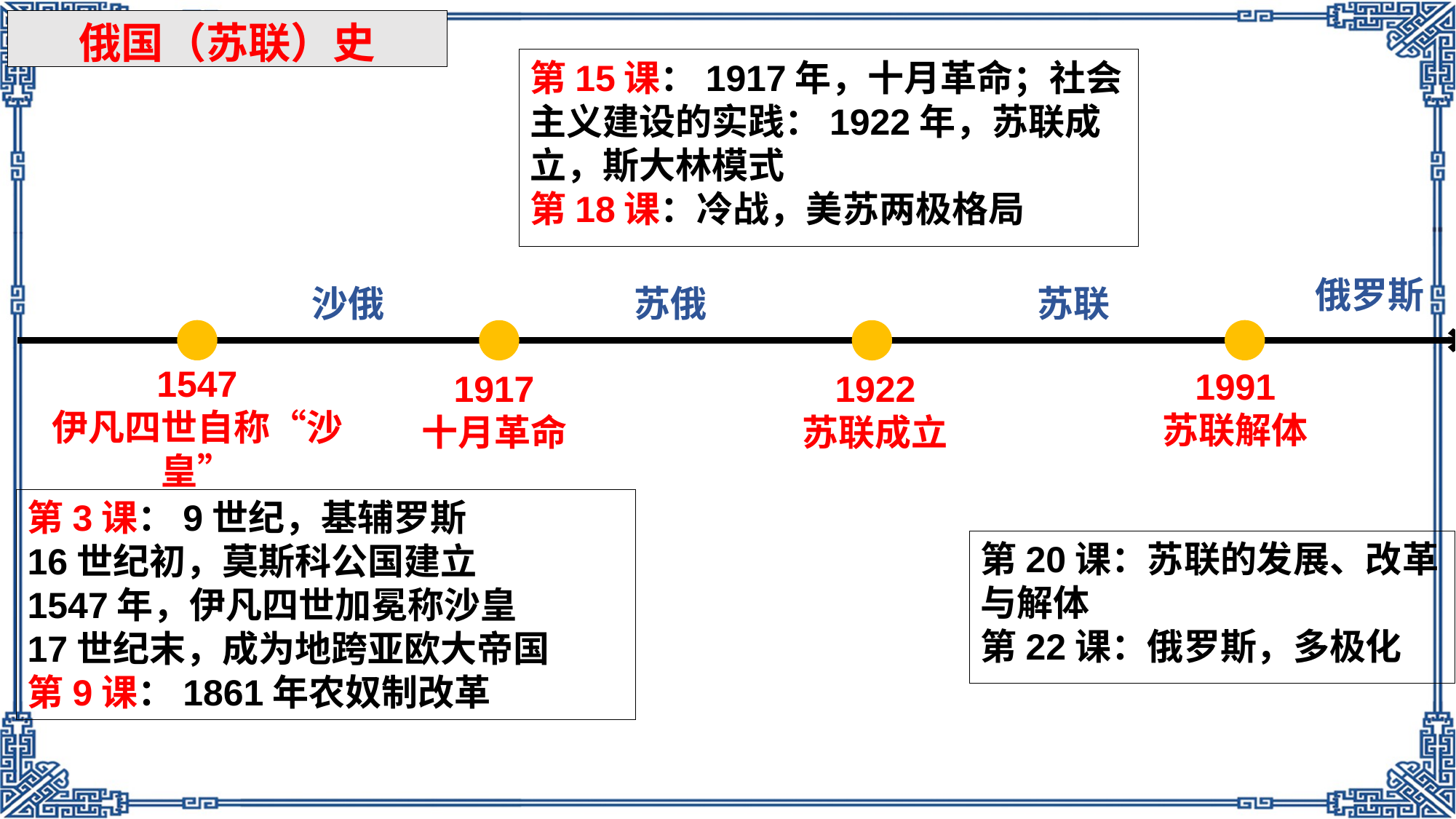

俄国（苏联）史
第15课：1917年，十月革命；社会主义建设的实践：1922年，苏联成立，斯大林模式
第18课：冷战，美苏两极格局
俄罗斯
沙俄
苏俄
苏联

1547
伊凡四世自称“沙皇”
1991
苏联解体
1917
十月革命
1922
苏联成立
第3课：9世纪，基辅罗斯
16世纪初，莫斯科公国建立
1547年，伊凡四世加冕称沙皇
17世纪末，成为地跨亚欧大帝国
第9课：1861年农奴制改革

第20课：苏联的发展、改革与解体
第22课：俄罗斯，多极化